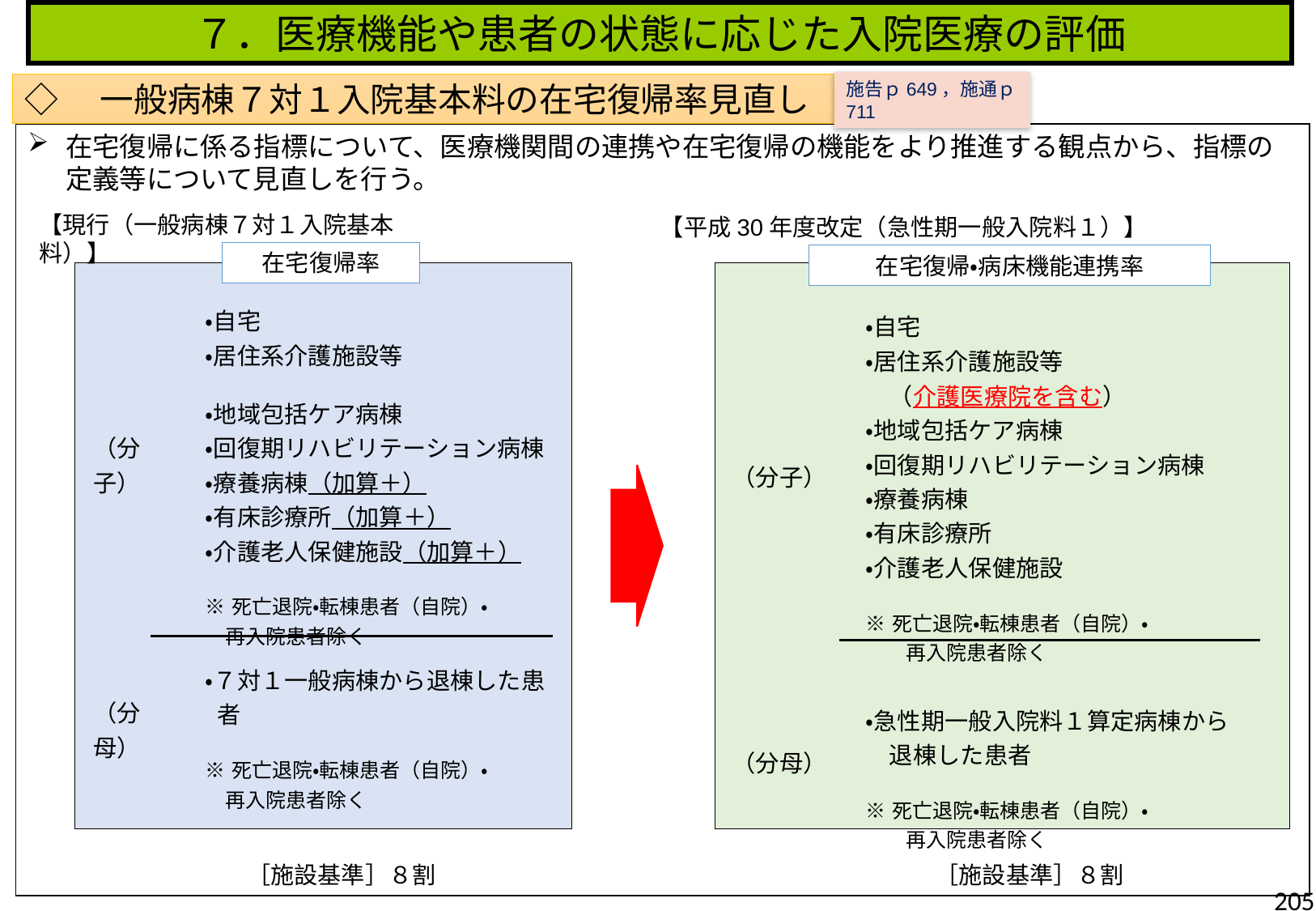

７．医療機能や患者の状態に応じた入院医療の評価
施告ｐ649，施通ｐ711
◇　一般病棟７対１入院基本料の在宅復帰率見直し
在宅復帰に係る指標について、医療機関間の連携や在宅復帰の機能をより推進する観点から、指標の定義等について見直しを行う。
【現行（一般病棟７対１入院基本料）】
【平成30年度改定（急性期一般入院料１）】
|  |  |
| --- | --- |
| （分子） | ・自宅 ・居住系介護施設等 　（介護医療院を含む） ・地域包括ケア病棟 ・回復期リハビリテーション病棟 ・療養病棟 ・有床診療所 ・介護老人保健施設 ※死亡退院・転棟患者（自院）・ 　　再入院患者除く |
| （分母） | ・急性期一般入院料１算定病棟から 　退棟した患者 ※死亡退院・転棟患者（自院）・ 　　再入院患者除く |
在宅復帰率
在宅復帰・病床機能連携率

| （分子） | ・自宅 ・居住系介護施設等 ・地域包括ケア病棟 ・回復期リハビリテーション病棟 ・療養病棟（加算＋） ・有床診療所（加算＋） ・介護老人保健施設（加算＋） ※死亡退院・転棟患者（自院）・ 　再入院患者除く |
| --- | --- |
| （分母） | ・７対１一般病棟から退棟した患者 ※死亡退院・転棟患者（自院）・ 　再入院患者除く |

［施設基準］８割
［施設基準］８割
205